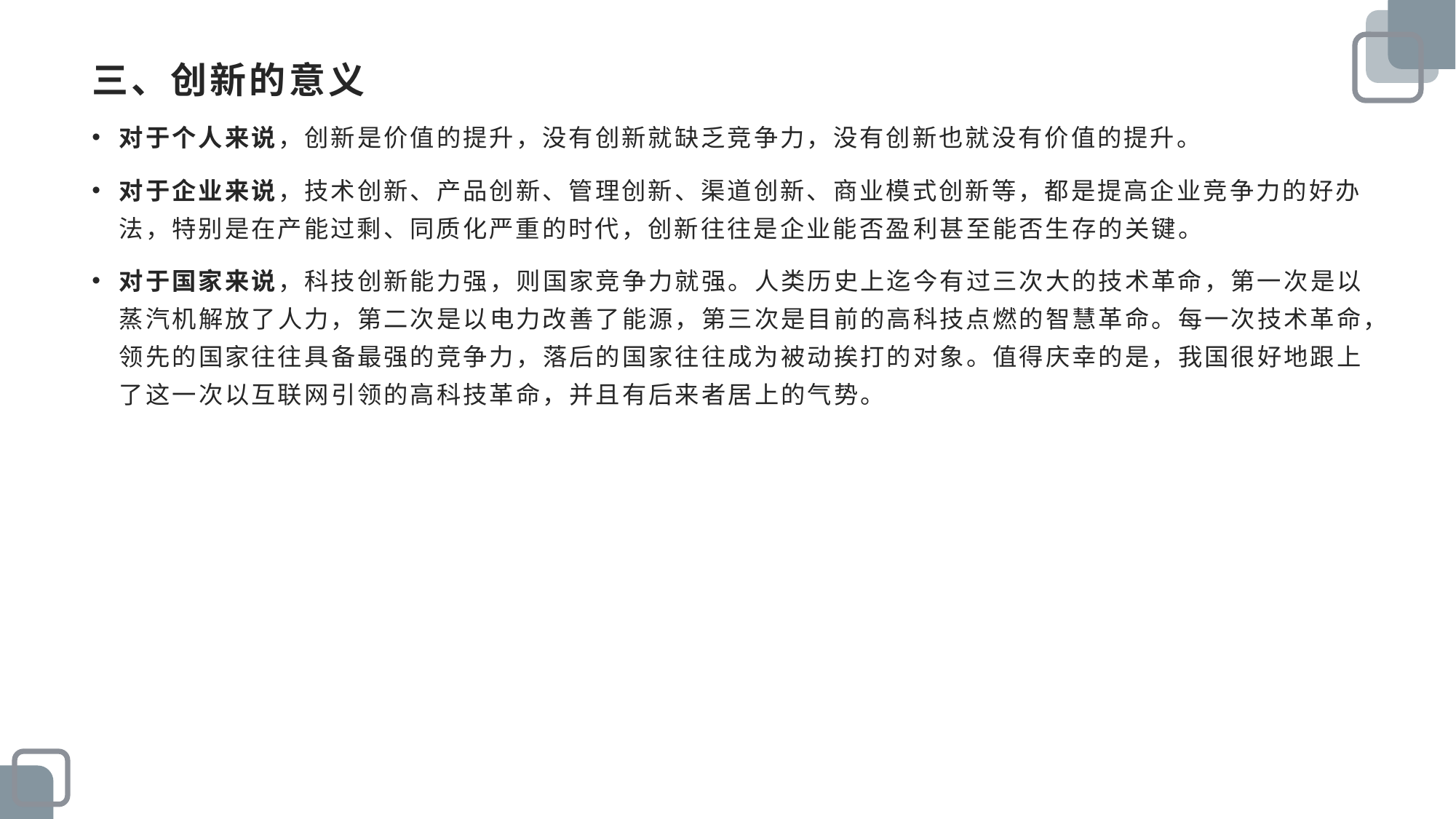

# 三、创新的意义
对于个人来说，创新是价值的提升，没有创新就缺乏竞争力，没有创新也就没有价值的提升。
对于企业来说，技术创新、产品创新、管理创新、渠道创新、商业模式创新等，都是提高企业竞争力的好办法，特别是在产能过剩、同质化严重的时代，创新往往是企业能否盈利甚至能否生存的关键。
对于国家来说，科技创新能力强，则国家竞争力就强。人类历史上迄今有过三次大的技术革命，第一次是以蒸汽机解放了人力，第二次是以电力改善了能源，第三次是目前的高科技点燃的智慧革命。每一次技术革命，领先的国家往往具备最强的竞争力，落后的国家往往成为被动挨打的对象。值得庆幸的是，我国很好地跟上了这一次以互联网引领的高科技革命，并且有后来者居上的气势。